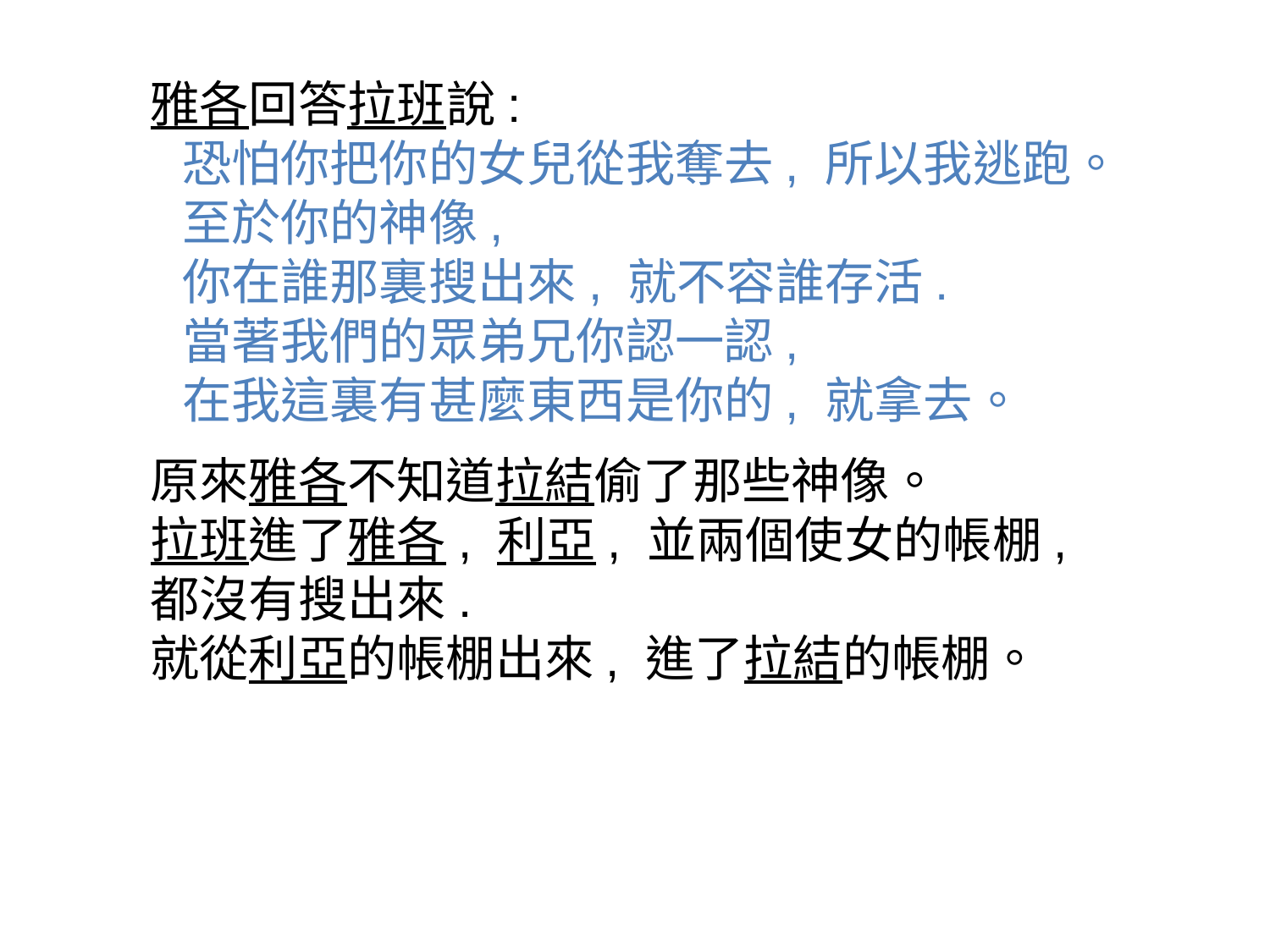

雅各回答拉班說:
恐怕你把你的女兒從我奪去, 所以我逃跑。
至於你的神像,
你在誰那裏搜出來, 就不容誰存活.
當著我們的眾弟兄你認一認,
在我這裏有甚麼東西是你的, 就拿去。

原來雅各不知道拉結偷了那些神像。
拉班進了雅各, 利亞, 並兩個使女的帳棚,
都沒有搜出來.
就從利亞的帳棚出來, 進了拉結的帳棚。